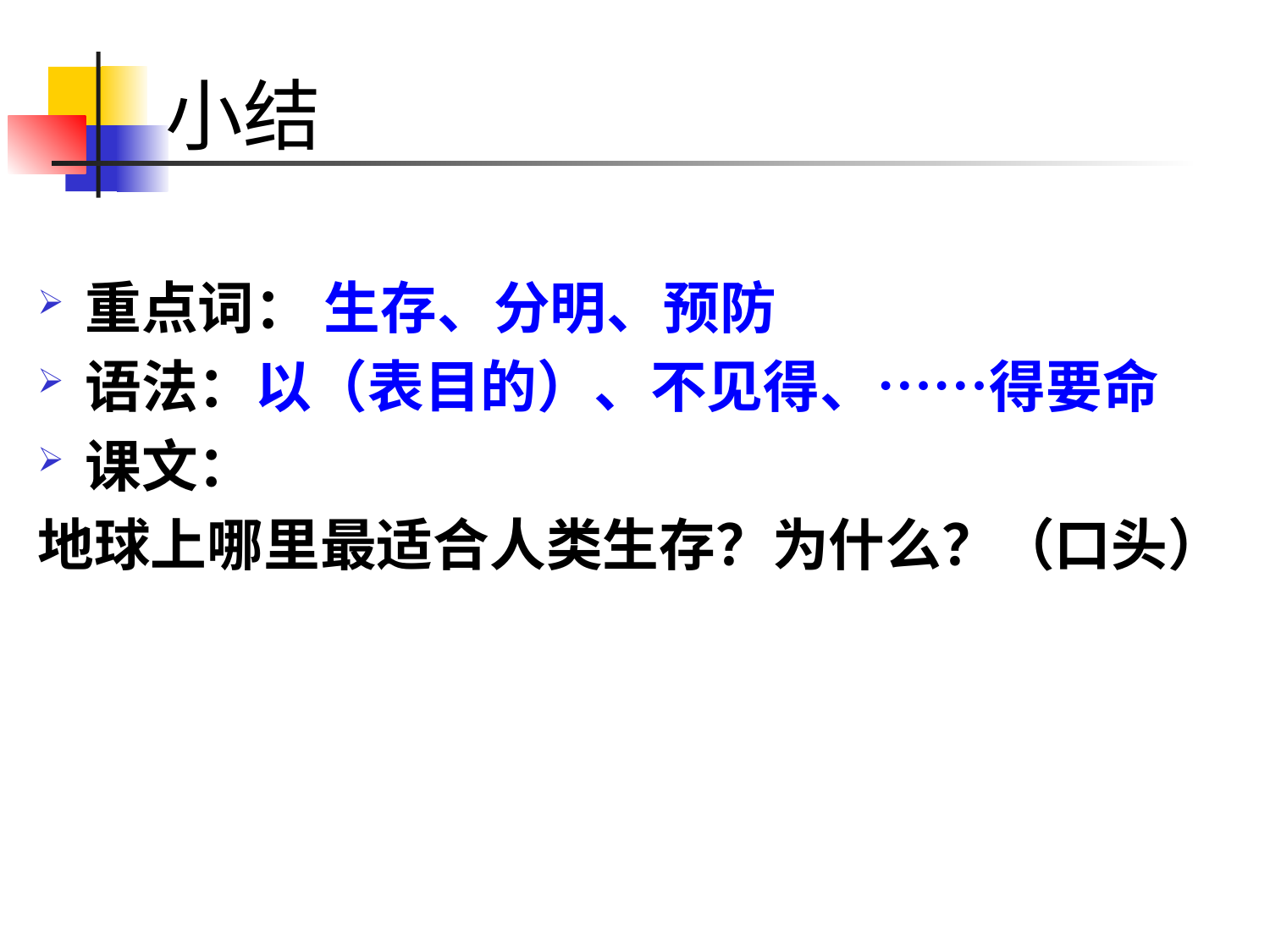

# 小结
重点词： 生存、分明、预防
语法：以（表目的）、不见得、……得要命
课文：
地球上哪里最适合人类生存？为什么？（口头）